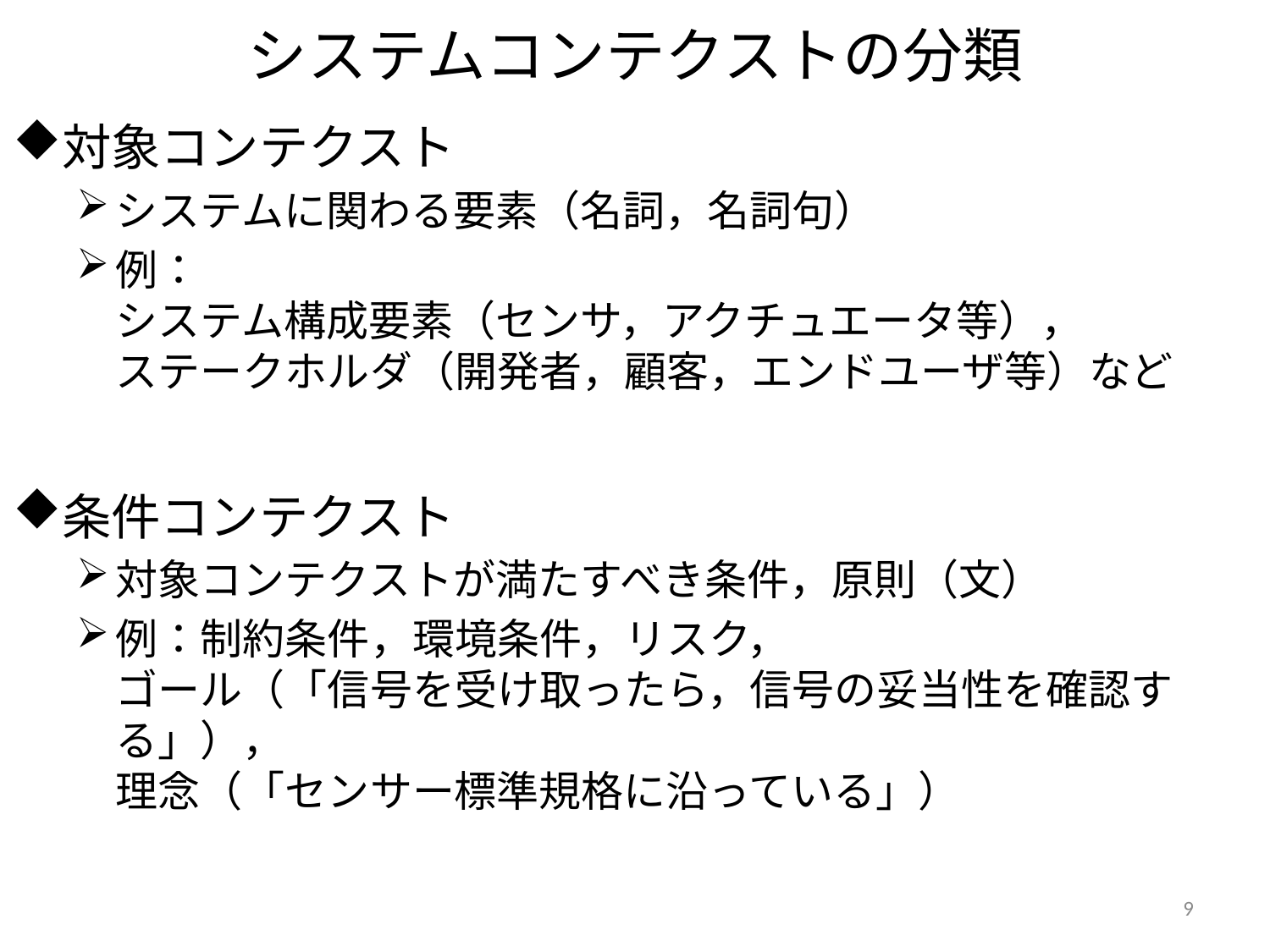

# システムコンテクストの分類
対象コンテクスト
システムに関わる要素（名詞，名詞句）
例：
システム構成要素（センサ，アクチュエータ等），
ステークホルダ（開発者，顧客，エンドユーザ等）など

条件コンテクスト
対象コンテクストが満たすべき条件，原則（文）
例：制約条件，環境条件，リスク，
ゴール（「信号を受け取ったら，信号の妥当性を確認する」），
理念（「センサー標準規格に沿っている」）

9